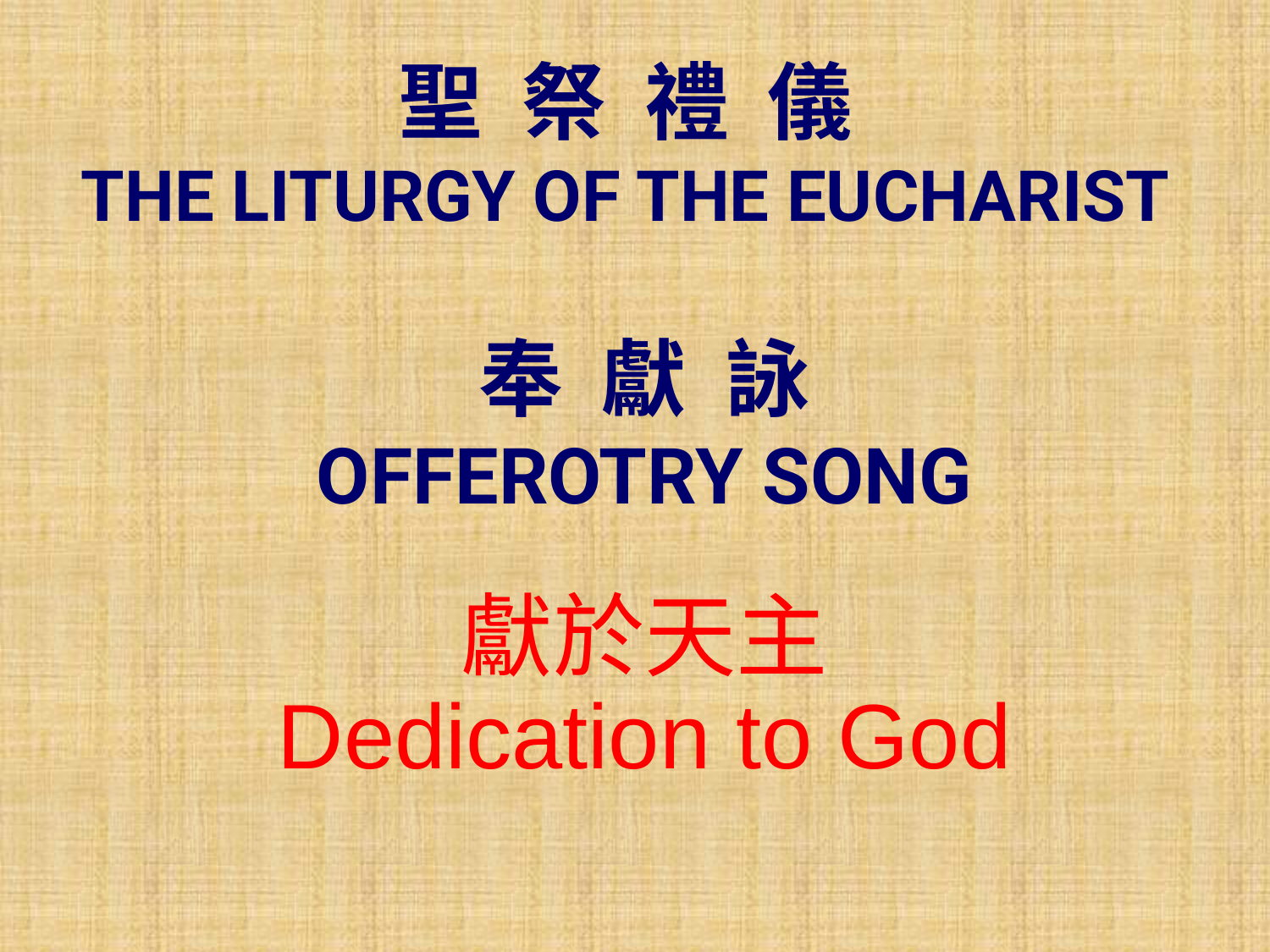

# 聖  祭  禮  儀
THE LITURGY OF THE EUCHARIST
奉  獻  詠
OFFEROTRY SONG
獻於天主
Dedication to God